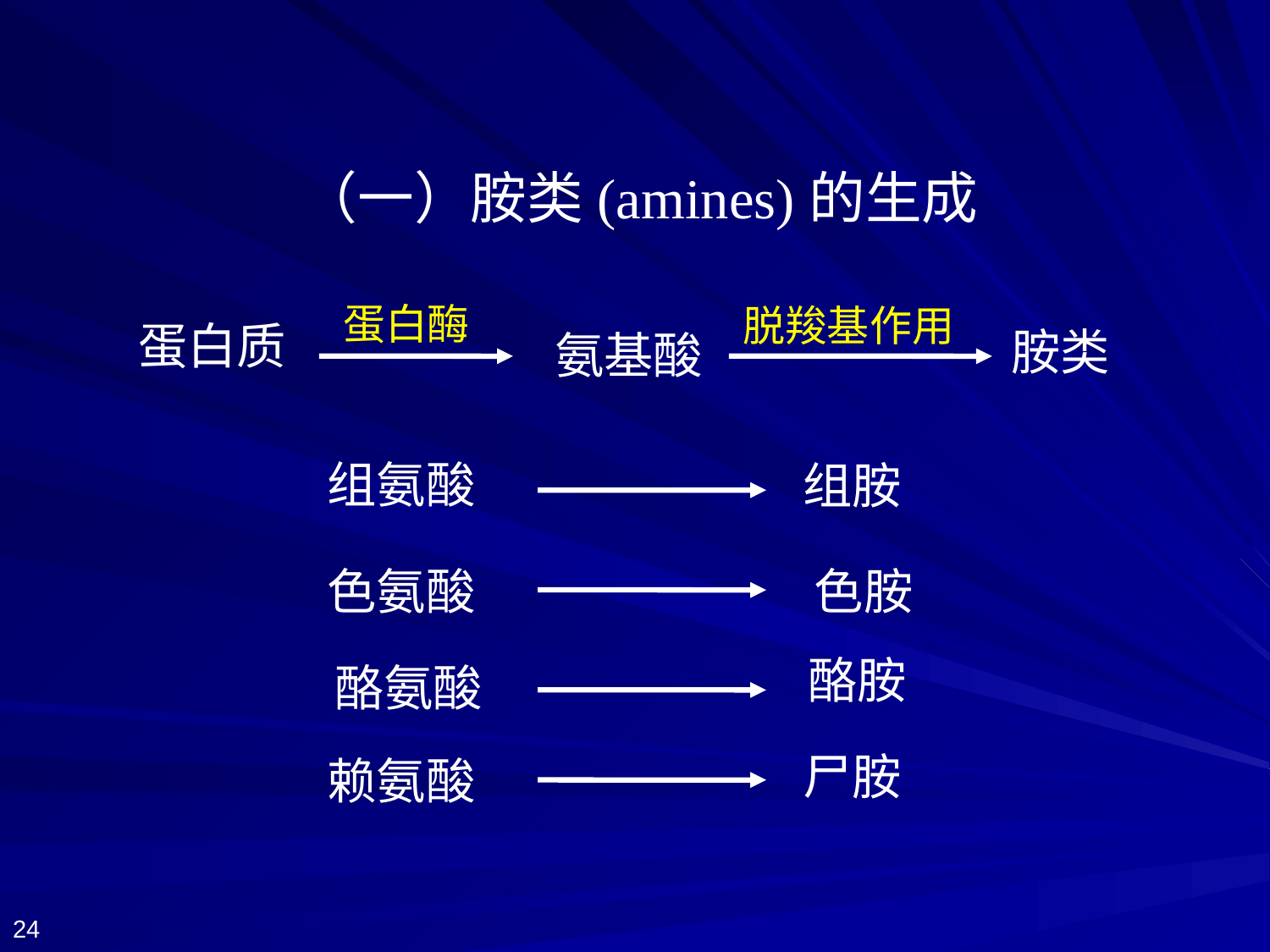

（一）胺类(amines)的生成
蛋白酶

  脱羧基作用

蛋白质
胺类
  氨基酸
  组氨酸
组胺

  色氨酸
 色胺

酪胺
  酪氨酸

尸胺
  赖氨酸

24